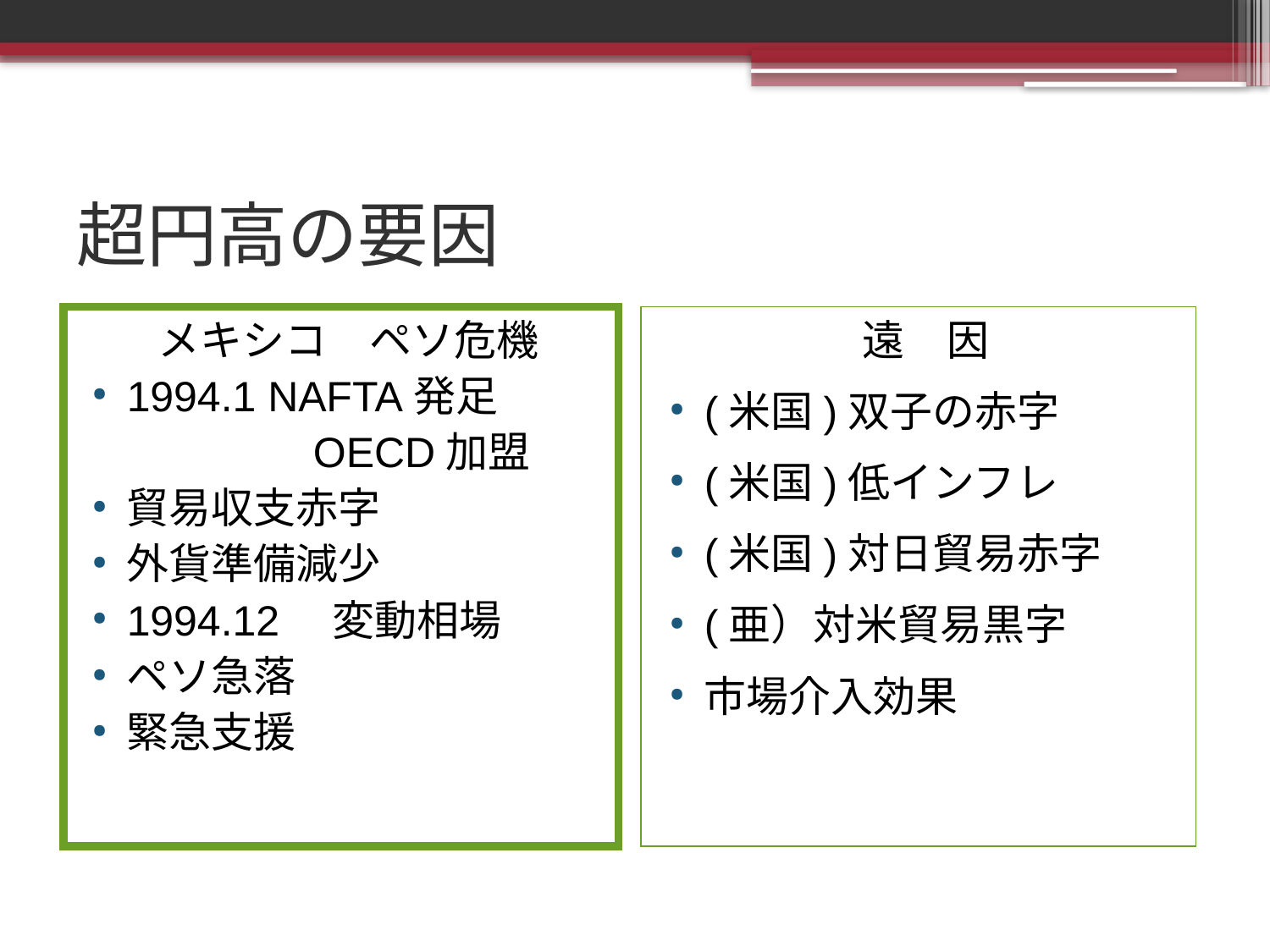

# 超円高の要因
メキシコ　ペソ危機
1994.1 NAFTA発足
　　　　　OECD加盟
貿易収支赤字
外貨準備減少
1994.12　変動相場
ペソ急落
緊急支援
遠　因
(米国)双子の赤字
(米国)低インフレ
(米国)対日貿易赤字
(亜）対米貿易黒字
市場介入効果